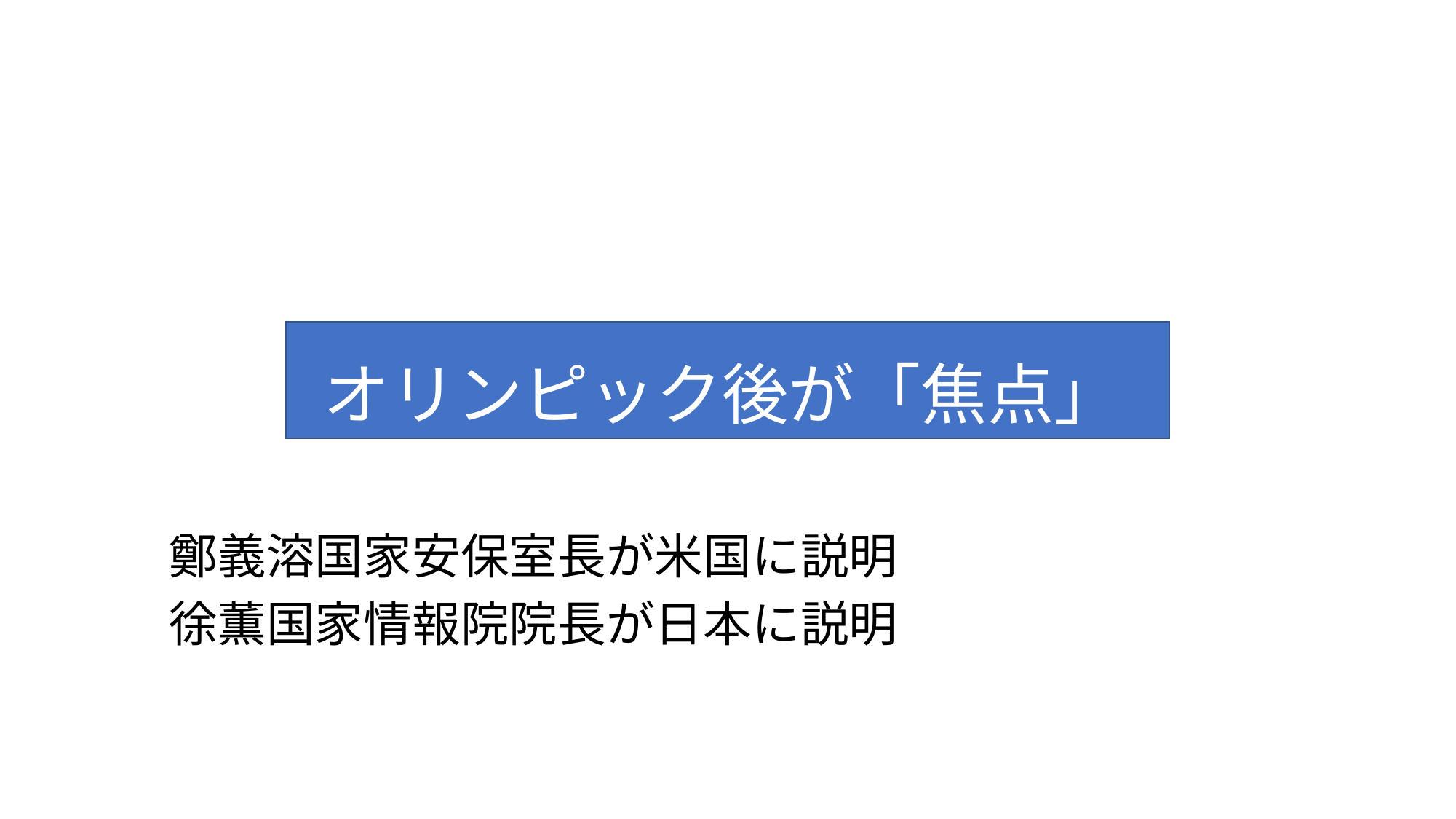

# オリンピック後が「焦点」
鄭義溶国家安保室長が米国に説明
徐薫国家情報院院長が日本に説明